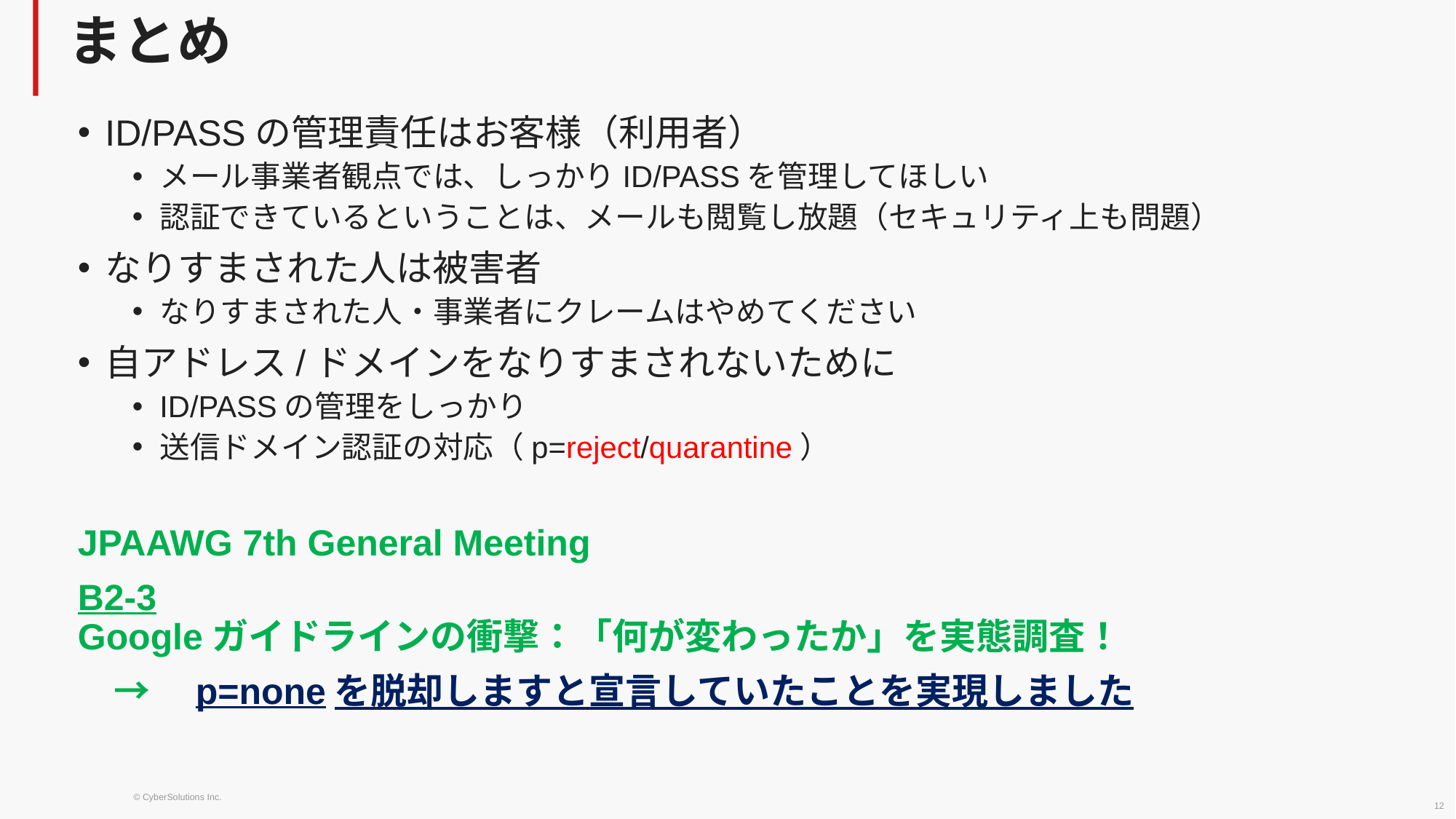

# まとめ
ID/PASSの管理責任はお客様（利用者）
メール事業者観点では、しっかりID/PASSを管理してほしい
認証できているということは、メールも閲覧し放題（セキュリティ上も問題）
なりすまされた人は被害者
なりすまされた人・事業者にクレームはやめてください
自アドレス/ドメインをなりすまされないために
ID/PASSの管理をしっかり
送信ドメイン認証の対応（p=reject/quarantine）

JPAAWG 7th General Meeting
B2-3
Googleガイドラインの衝撃：「何が変わったか」を実態調査！
　→　p=noneを脱却しますと宣言していたことを実現しました
12